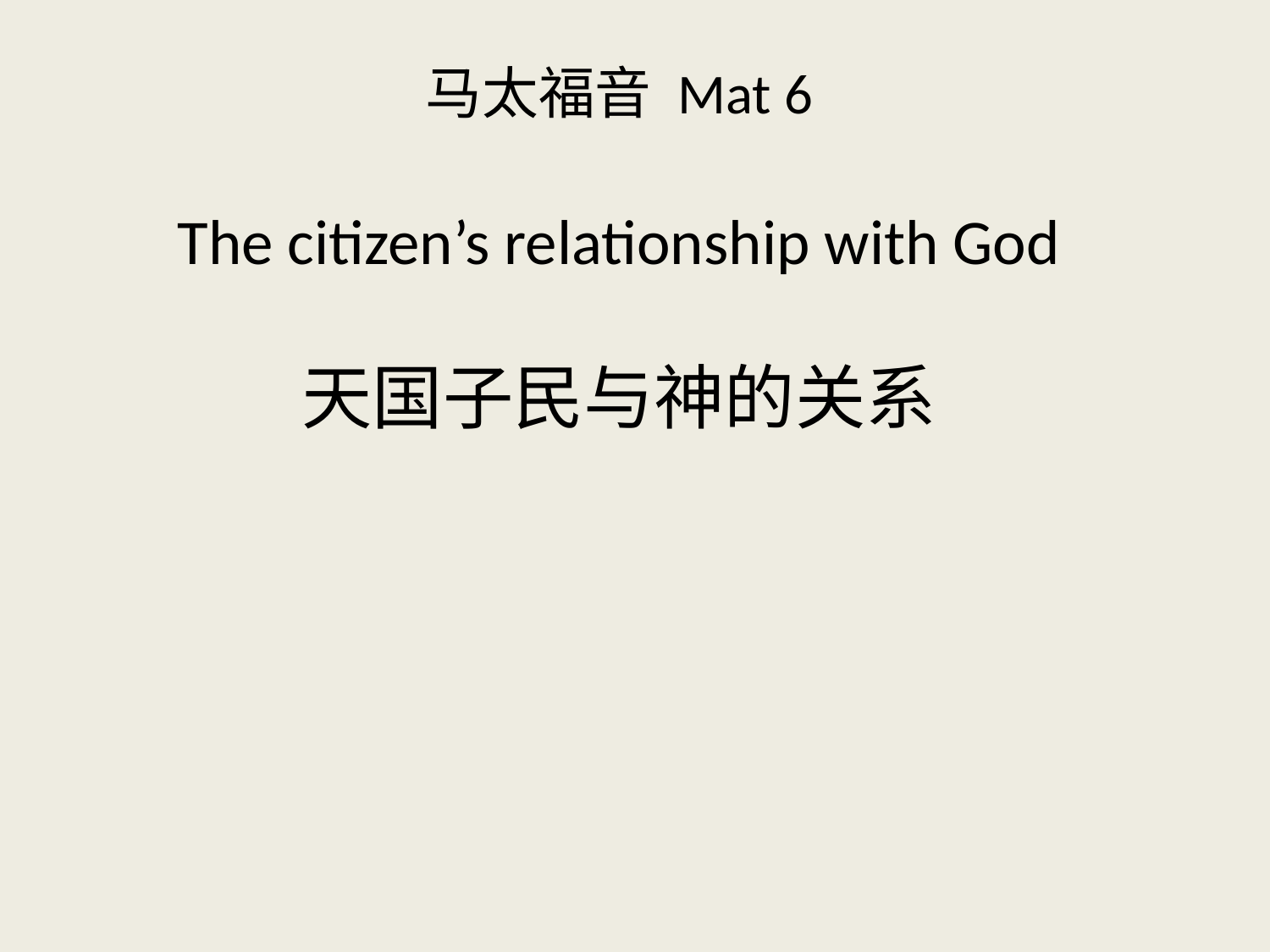

# 马太福音 Mat 6 The citizen’s relationship with God 天国子民与神的关系